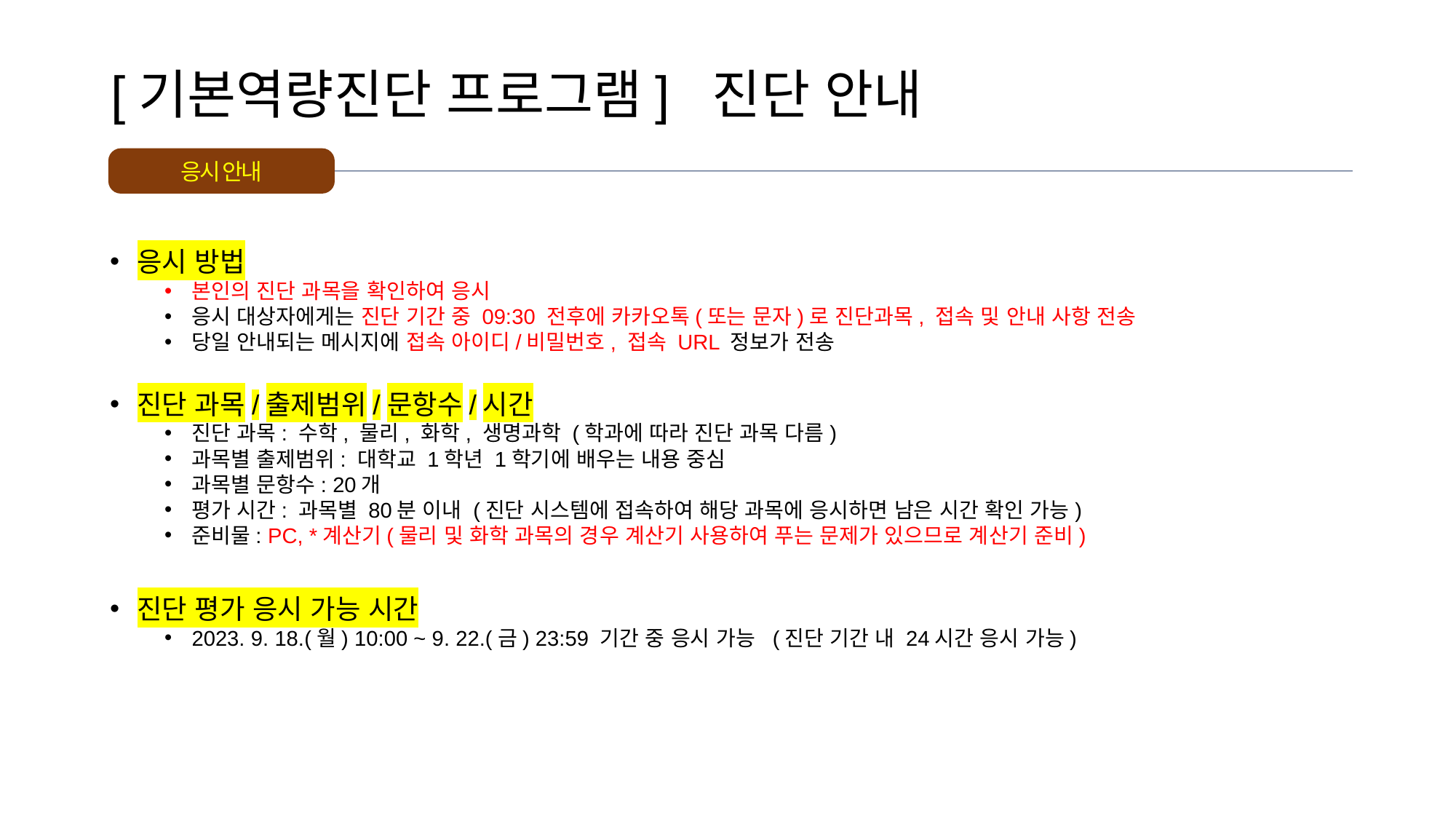

# [기본역량진단 프로그램]  진단 안내
응시 안내
응시 방법
본인의 진단 과목을 확인하여 응시
응시 대상자에게는 진단 기간 중 09:30 전후에 카카오톡(또는 문자)로 진단과목, 접속 및 안내 사항 전송
당일 안내되는 메시지에 접속 아이디/비밀번호, 접속 URL 정보가 전송

진단 과목/출제범위/문항수/시간
진단 과목: 수학, 물리, 화학, 생명과학 (학과에 따라 진단 과목 다름)
과목별 출제범위: 대학교 1학년 1학기에 배우는 내용 중심
과목별 문항수: 20개
평가 시간: 과목별 80분 이내 (진단 시스템에 접속하여 해당 과목에 응시하면 남은 시간 확인 가능)
준비물: PC, *계산기(물리 및 화학 과목의 경우 계산기 사용하여 푸는 문제가 있으므로 계산기 준비)

진단 평가 응시 가능 시간
2023. 9. 18.(월) 10:00 ~ 9. 22.(금) 23:59 기간 중 응시 가능  (진단 기간 내 24시간 응시 가능)